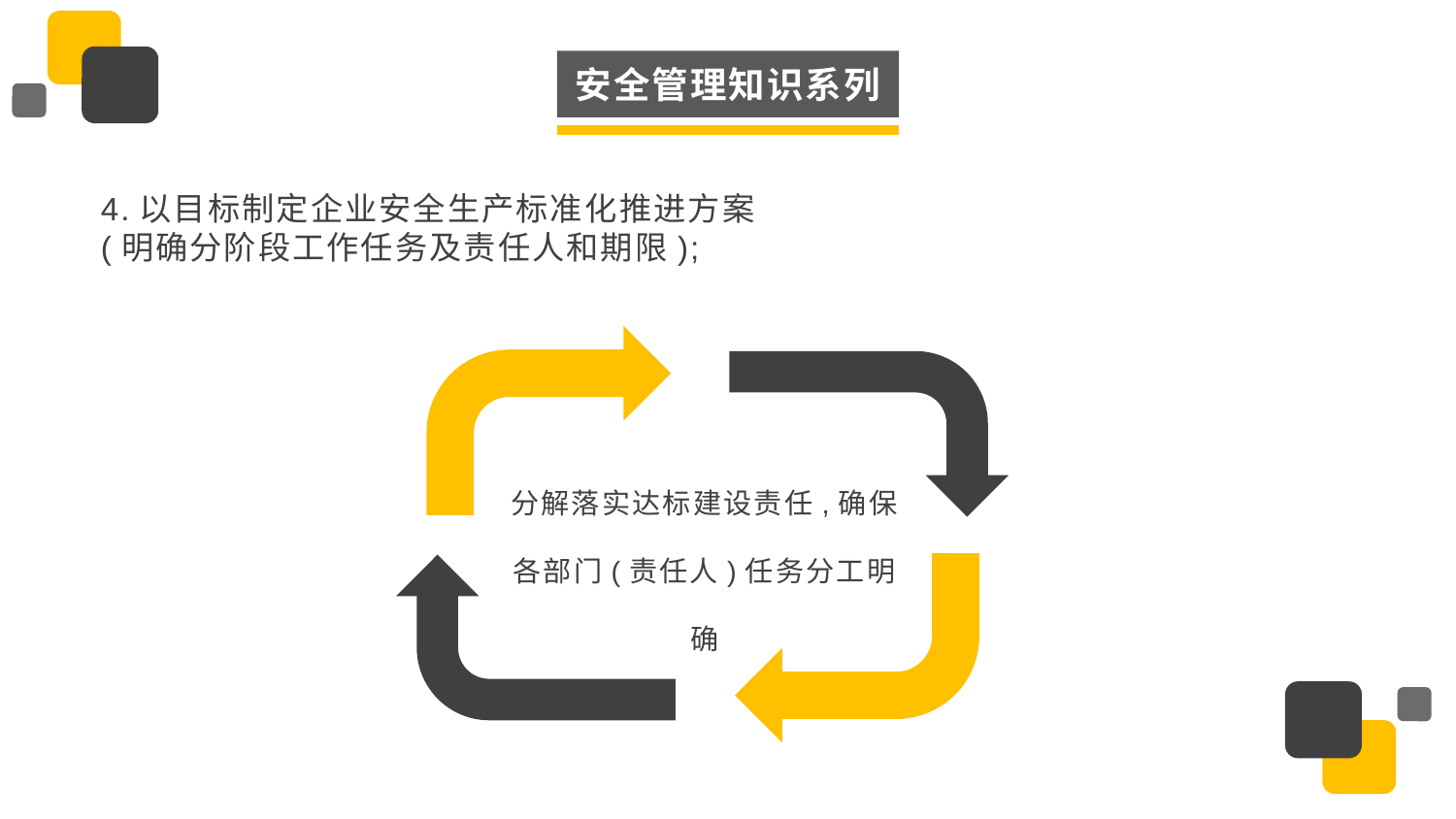

安全管理知识系列
4.以目标制定企业安全生产标准化推进方案
(明确分阶段工作任务及责任人和期限);

分解落实达标建设责任,确保各部门(责任人)任务分工明确